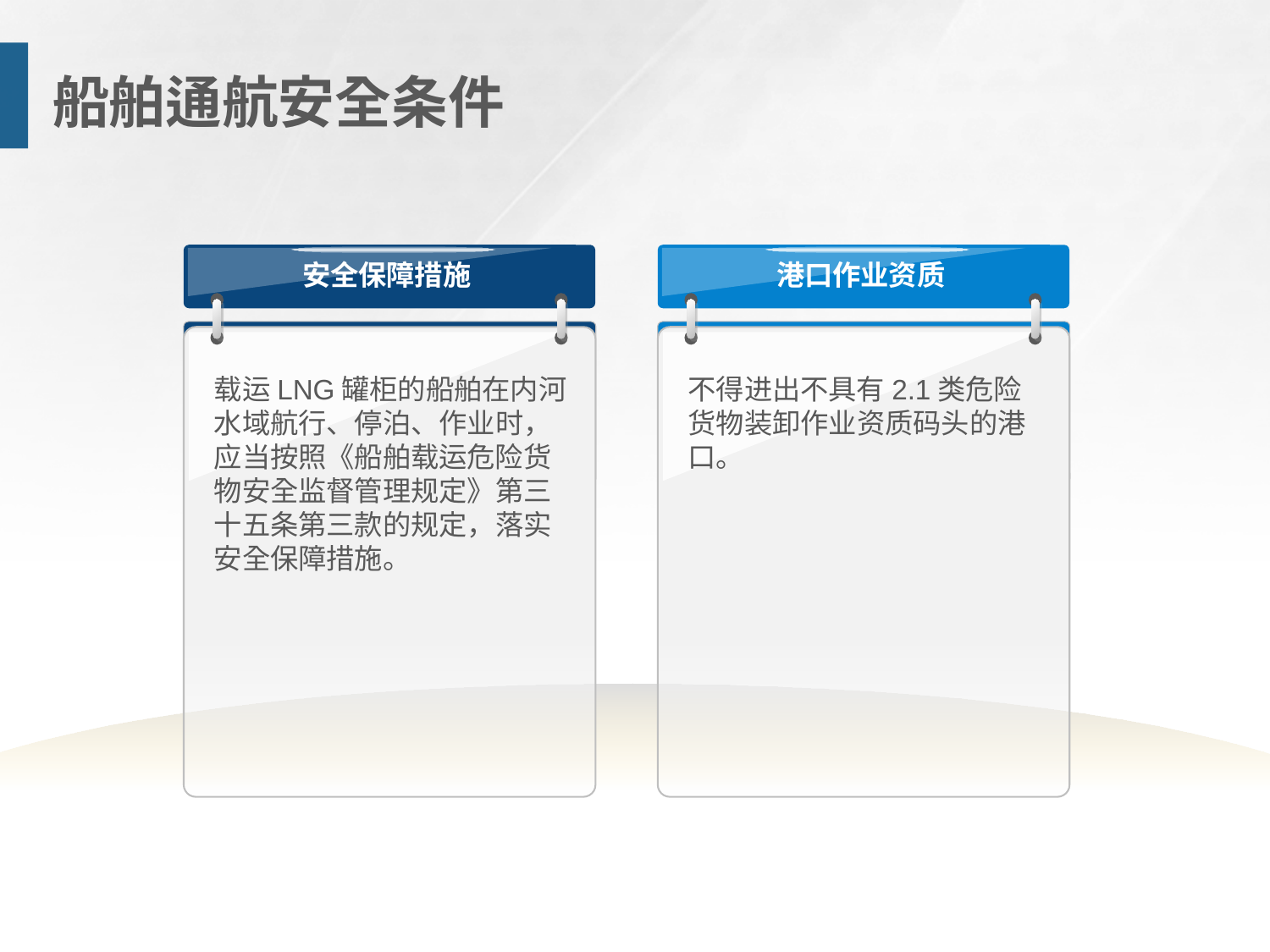

# 船舶通航安全条件

安全保障措施

港口作业资质

载运LNG罐柜的船舶在内河水域航行、停泊、作业时，应当按照《船舶载运危险货物安全监督管理规定》第三十五条第三款的规定，落实安全保障措施。
不得进出不具有2.1类危险货物装卸作业资质码头的港口。